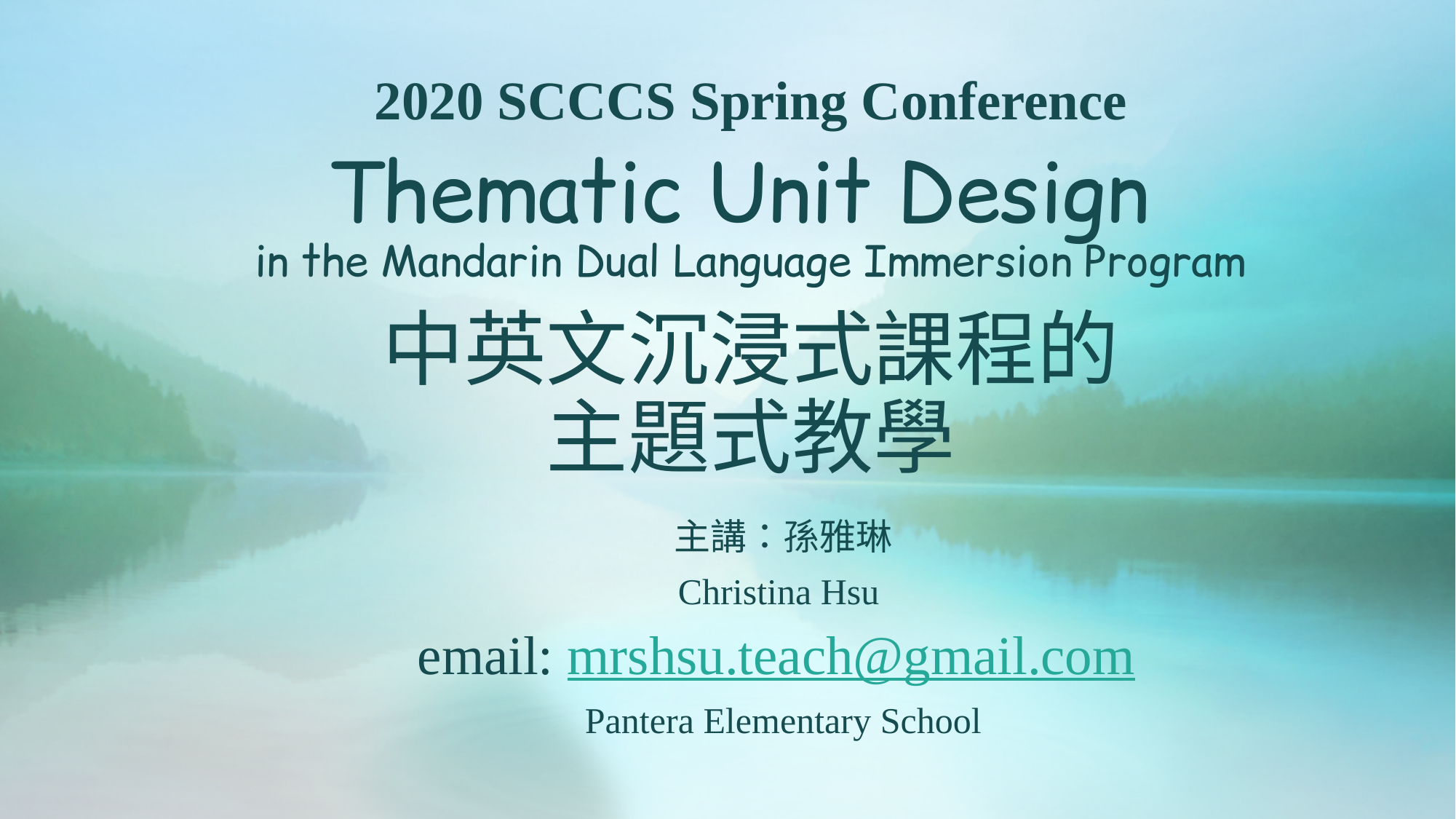

# 2020 SCCCS Spring Conference

Thematic Unit Design
in the Mandarin Dual Language Immersion Program
中英文沉浸式課程的
主題式教學
主講：孫雅琳
Christina Hsu
email: mrshsu.teach@gmail.com
Pantera Elementary School